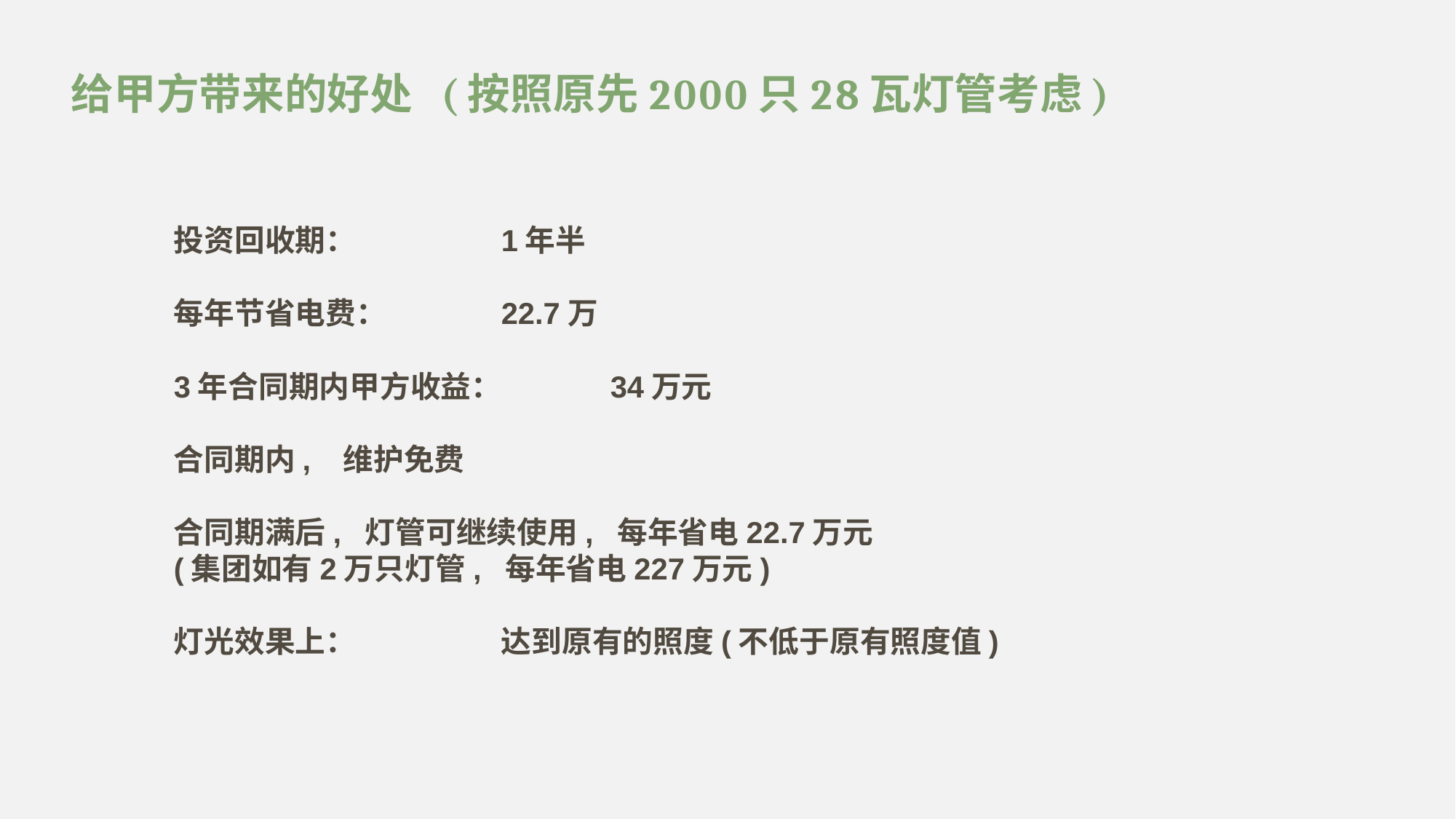

# 给甲方带来的好处  (按照原先2000只28瓦灯管考虑)
投资回收期：		1年半

每年节省电费：		22.7万

3年合同期内甲方收益：	34万元

合同期内,   维护免费

合同期满后,  灯管可继续使用,  每年省电22.7万元
(集团如有2万只灯管,  每年省电227万元)

灯光效果上：		达到原有的照度(不低于原有照度值)